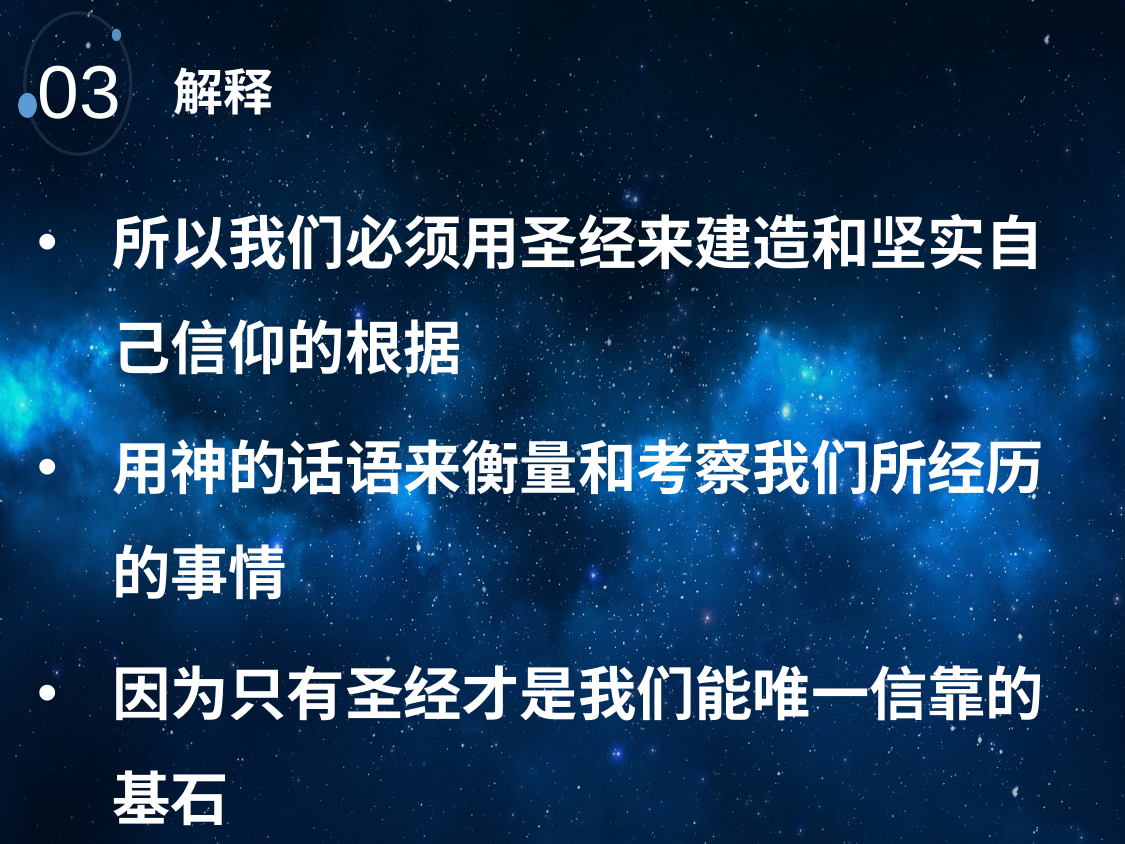

03
解释
所以我们必须用圣经来建造和坚实自己信仰的根据
用神的话语来衡量和考察我们所经历的事情
因为只有圣经才是我们能唯一信靠的基石